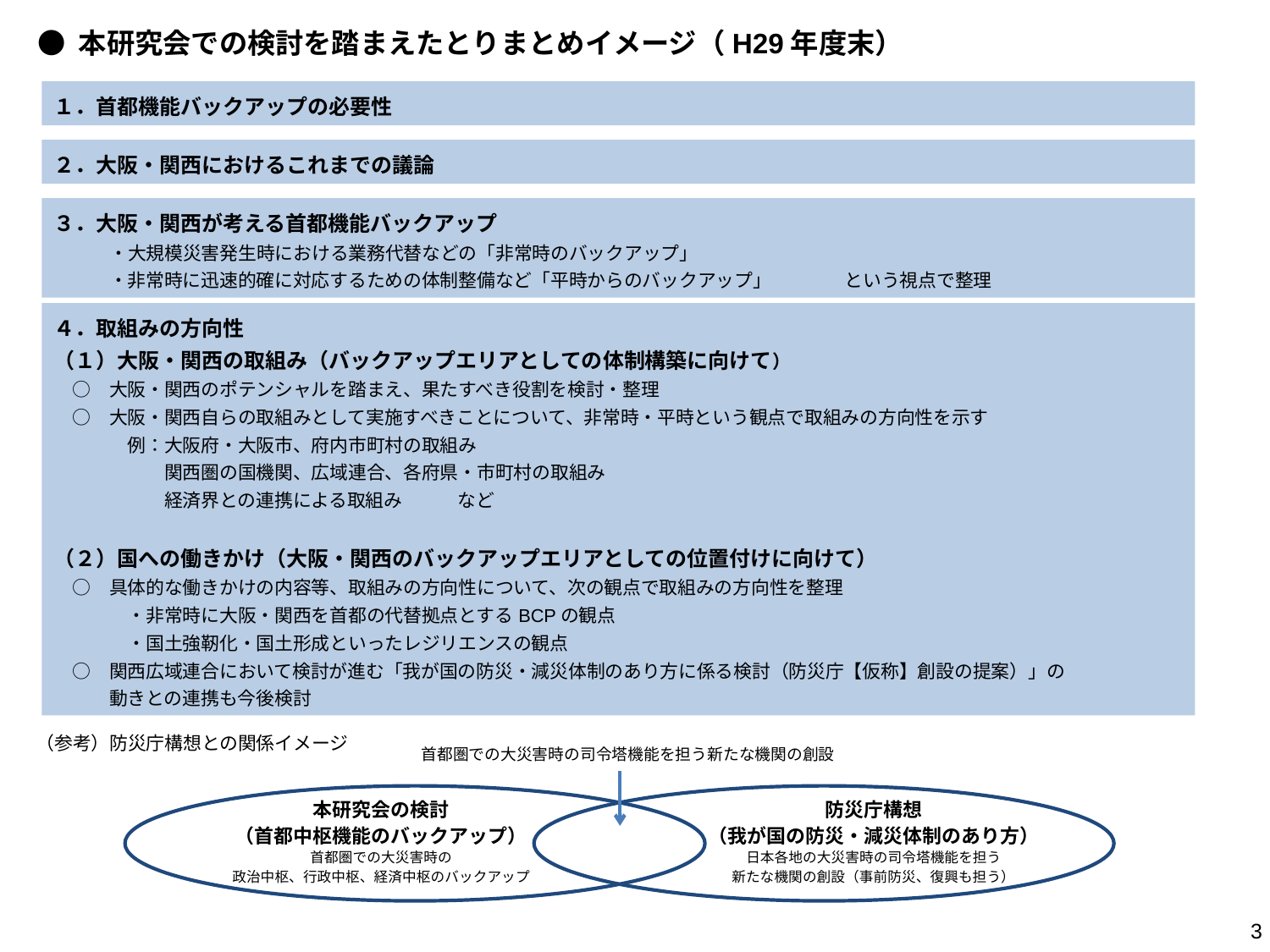

● 本研究会での検討を踏まえたとりまとめイメージ（H29年度末）
１．首都機能バックアップの必要性
２．大阪・関西におけるこれまでの議論
３．大阪・関西が考える首都機能バックアップ
　　　・大規模災害発生時における業務代替などの「非常時のバックアップ」
　　　・非常時に迅速的確に対応するための体制整備など「平時からのバックアップ」　　　　という視点で整理
４．取組みの方向性
（１）大阪・関西の取組み（バックアップエリアとしての体制構築に向けて）
　○　大阪・関西のポテンシャルを踏まえ、果たすべき役割を検討・整理
　○　大阪・関西自らの取組みとして実施すべきことについて、非常時・平時という観点で取組みの方向性を示す
　　　　例：大阪府・大阪市、府内市町村の取組み
　　　　　　関西圏の国機関、広域連合、各府県・市町村の取組み
　　　　　　経済界との連携による取組み　　　など

（２）国への働きかけ（大阪・関西のバックアップエリアとしての位置付けに向けて）
　○　具体的な働きかけの内容等、取組みの方向性について、次の観点で取組みの方向性を整理
　　　　・非常時に大阪・関西を首都の代替拠点とするBCPの観点
　　　　・国土強靭化・国土形成といったレジリエンスの観点
　○　関西広域連合において検討が進む「我が国の防災・減災体制のあり方に係る検討（防災庁【仮称】創設の提案）」の
　　　動きとの連携も今後検討
（参考）防災庁構想との関係イメージ
首都圏での大災害時の司令塔機能を担う新たな機関の創設

本研究会の検討
（首都中枢機能のバックアップ）
防災庁構想
（我が国の防災・減災体制のあり方）
首都圏での大災害時の
政治中枢、行政中枢、経済中枢のバックアップ
日本各地の大災害時の司令塔機能を担う
新たな機関の創設（事前防災、復興も担う）
3
3